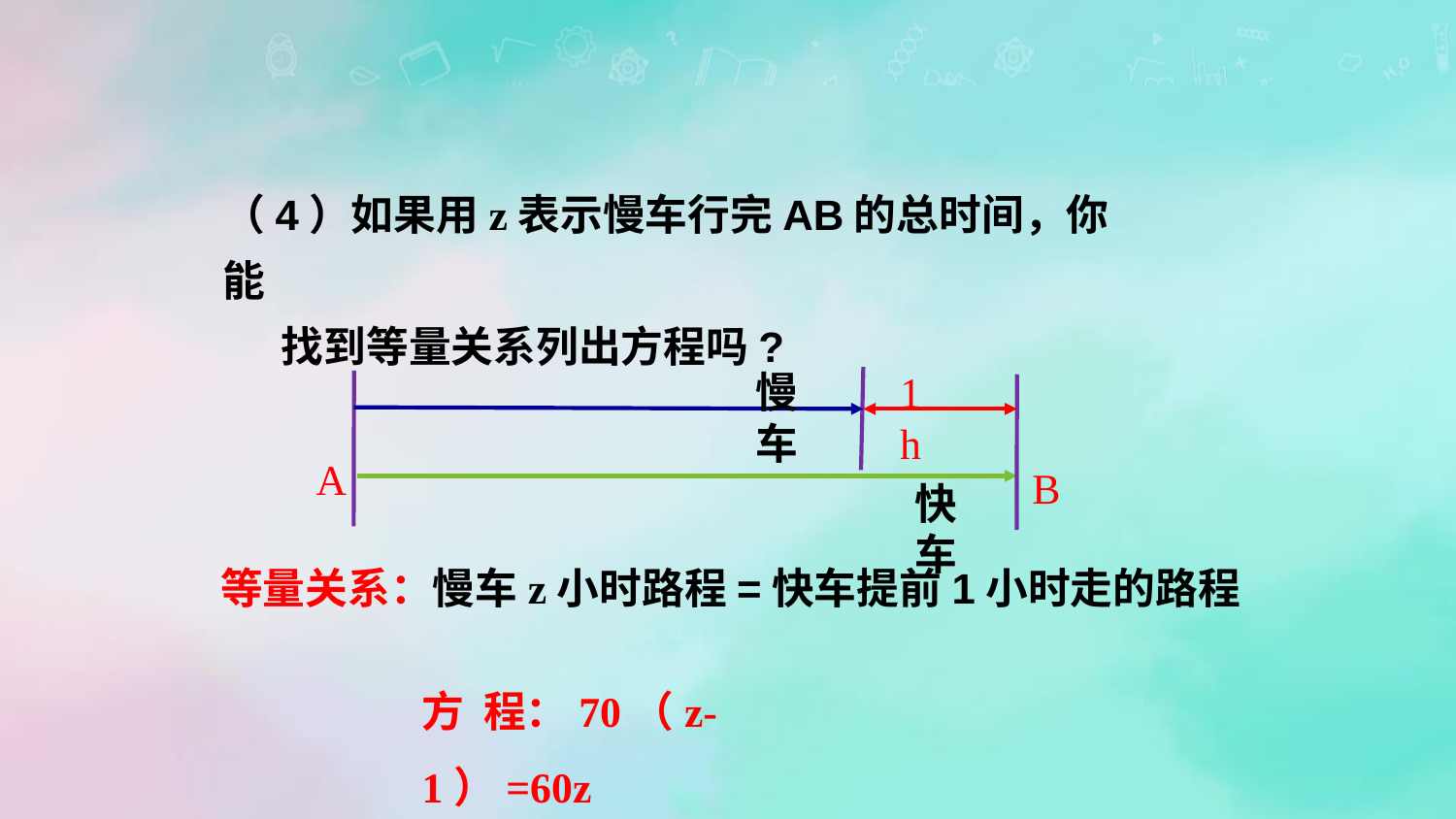

（4）如果用z表示慢车行完AB的总时间，你能
     找到等量关系列出方程吗?
慢车
1h
A
B
快车
等量关系：慢车z小时路程=快车提前1小时走的路程
方  程：70（z-1）=60z